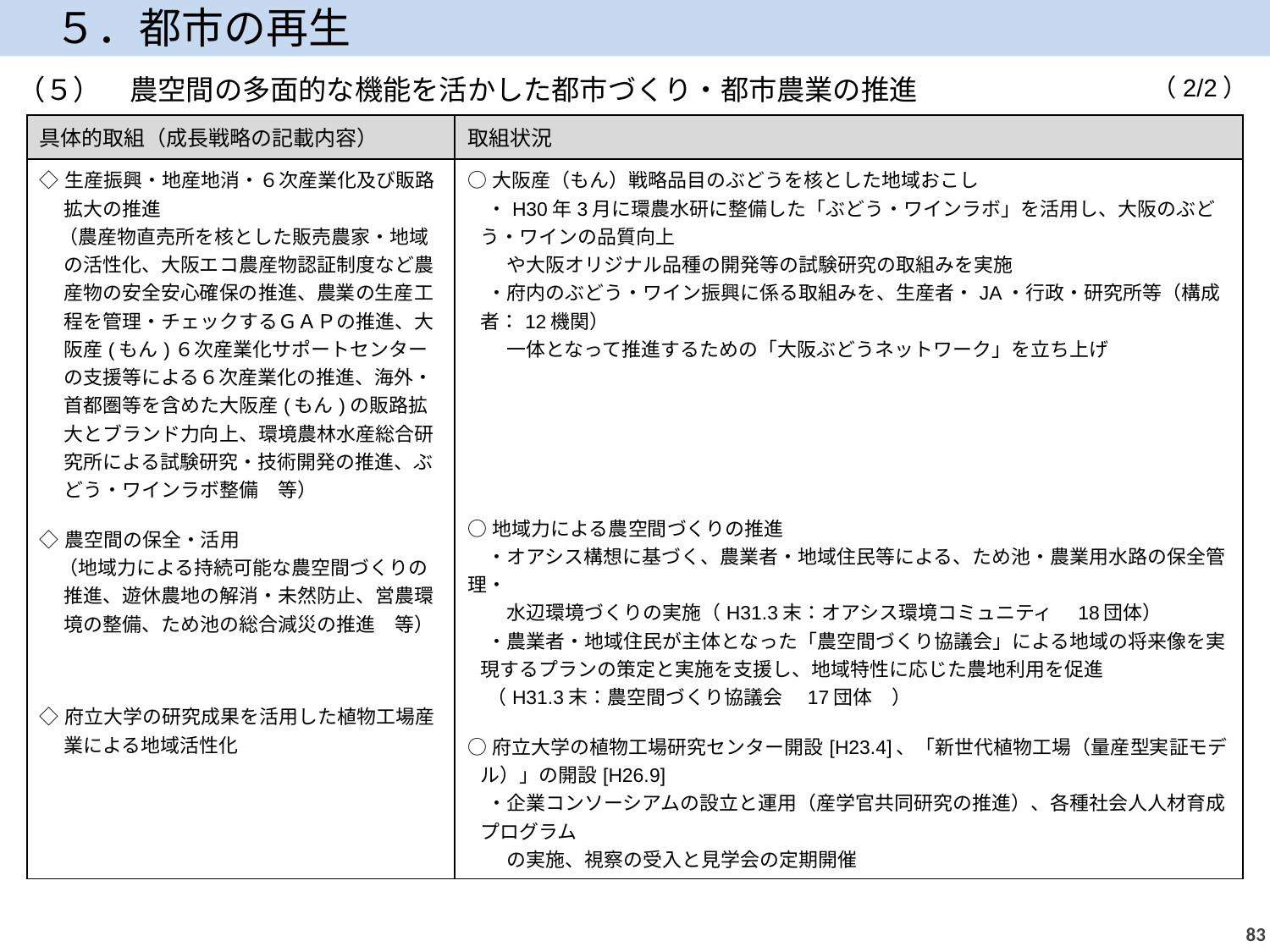

５．都市の再生
（５）　農空間の多面的な機能を活かした都市づくり・都市農業の推進
（2/2）
| 具体的取組（成長戦略の記載内容） | 取組状況 |
| --- | --- |
| ◇生産振興・地産地消・６次産業化及び販路拡大の推進 　（農産物直売所を核とした販売農家・地域の活性化、大阪エコ農産物認証制度など農産物の安全安心確保の推進、農業の生産工程を管理・チェックするＧＡＰの推進、大阪産(もん)６次産業化サポートセンターの支援等による６次産業化の推進、海外・首都圏等を含めた大阪産(もん)の販路拡大とブランド力向上、環境農林水産総合研究所による試験研究・技術開発の推進、ぶどう・ワインラボ整備　等） ◇農空間の保全・活用 　（地域力による持続可能な農空間づくりの推進、遊休農地の解消・未然防止、営農環境の整備、ため池の総合減災の推進　等） ◇府立大学の研究成果を活用した植物工場産業による地域活性化 | ○大阪産（もん）戦略品目のぶどうを核とした地域おこし 　・H30年3月に環農水研に整備した「ぶどう・ワインラボ」を活用し、大阪のぶどう・ワインの品質向上　　　 　　や大阪オリジナル品種の開発等の試験研究の取組みを実施 　・府内のぶどう・ワイン振興に係る取組みを、生産者・JA・行政・研究所等（構成者：12機関） 　　一体となって推進するための「大阪ぶどうネットワーク」を立ち上げ ○地域力による農空間づくりの推進 　・オアシス構想に基づく、農業者・地域住民等による、ため池・農業用水路の保全管理・ 　　水辺環境づくりの実施（H31.3末：オアシス環境コミュニティ　18団体） 　・農業者・地域住民が主体となった「農空間づくり協議会」による地域の将来像を実現するプランの策定と実施を支援し、地域特性に応じた農地利用を促進 　（H31.3末：農空間づくり協議会　17団体　） ○府立大学の植物工場研究センター開設[H23.4]、「新世代植物工場（量産型実証モデル）」の開設[H26.9] 　・企業コンソーシアムの設立と運用（産学官共同研究の推進）、各種社会人人材育成プログラム 　　の実施、視察の受入と見学会の定期開催 |
83